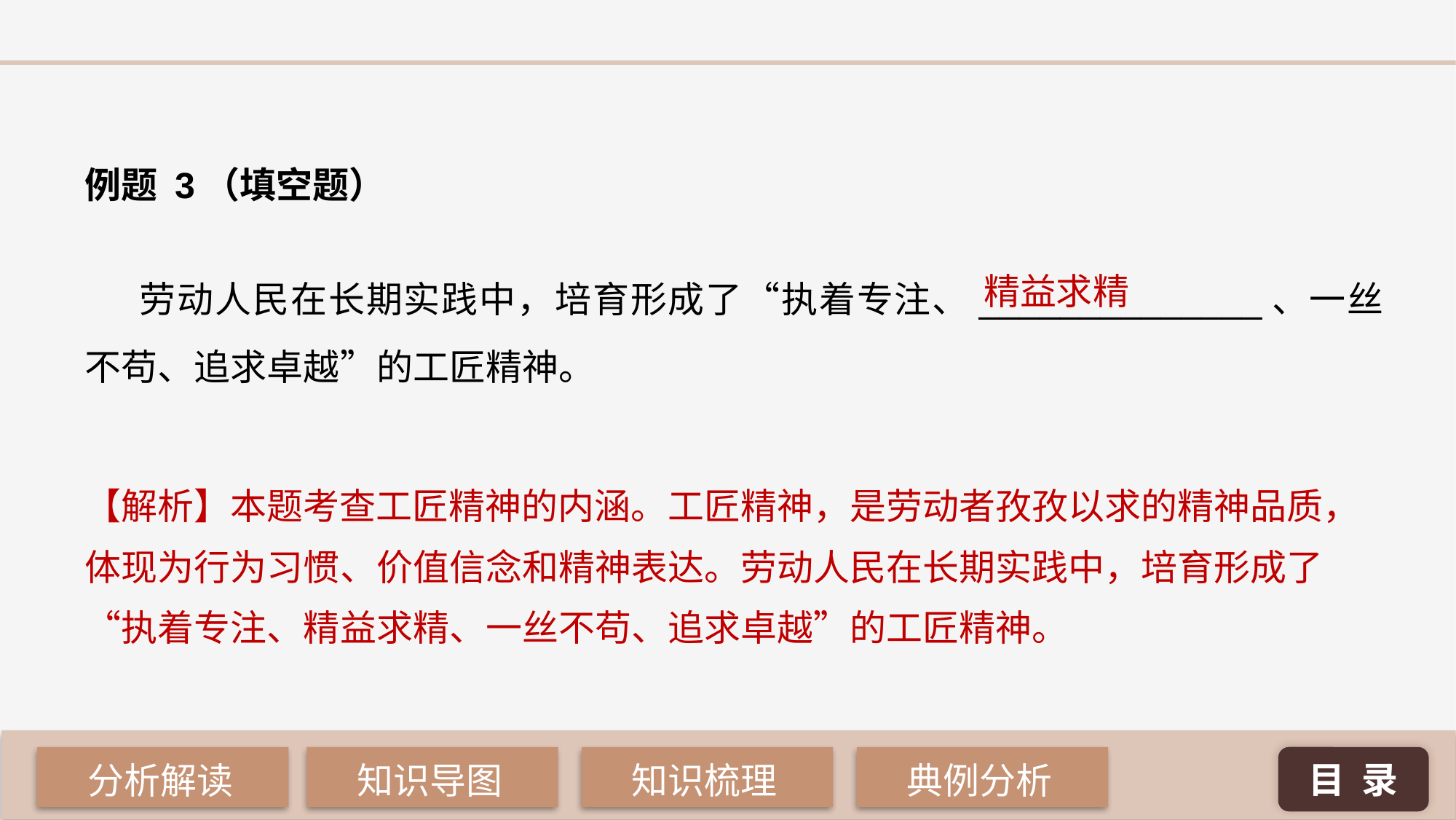

例题 3（填空题）
劳动人民在长期实践中，培育形成了“执着专注、______________、一丝不苟、追求卓越”的工匠精神。
精益求精
【解析】本题考查工匠精神的内涵。工匠精神，是劳动者孜孜以求的精神品质，体现为行为习惯、价值信念和精神表达。劳动人民在长期实践中，培育形成了“执着专注、精益求精、一丝不苟、追求卓越”的工匠精神。